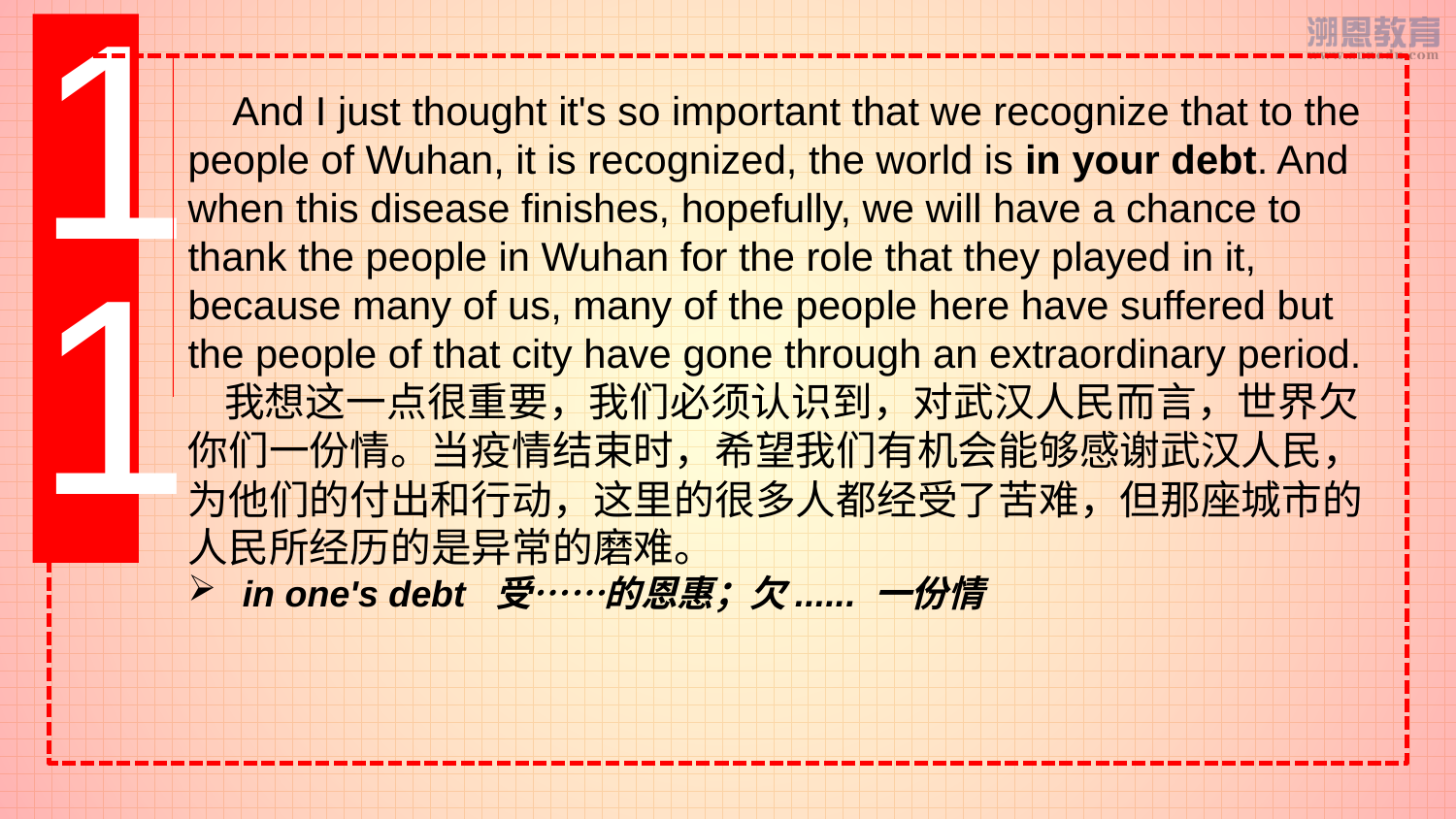

1
1

    And I just thought it's so important that we recognize that to the people of Wuhan, it is recognized, the world is in your debt. And when this disease finishes, hopefully, we will have a chance to thank the people in Wuhan for the role that they played in it, because many of us, many of the people here have suffered but the people of that city have gone through an extraordinary period.
   我想这一点很重要，我们必须认识到，对武汉人民而言，世界欠你们一份情。当疫情结束时，希望我们有机会能够感谢武汉人民，为他们的付出和行动，这里的很多人都经受了苦难，但那座城市的人民所经历的是异常的磨难。
in one's debt  受……的恩惠；欠...... 一份情